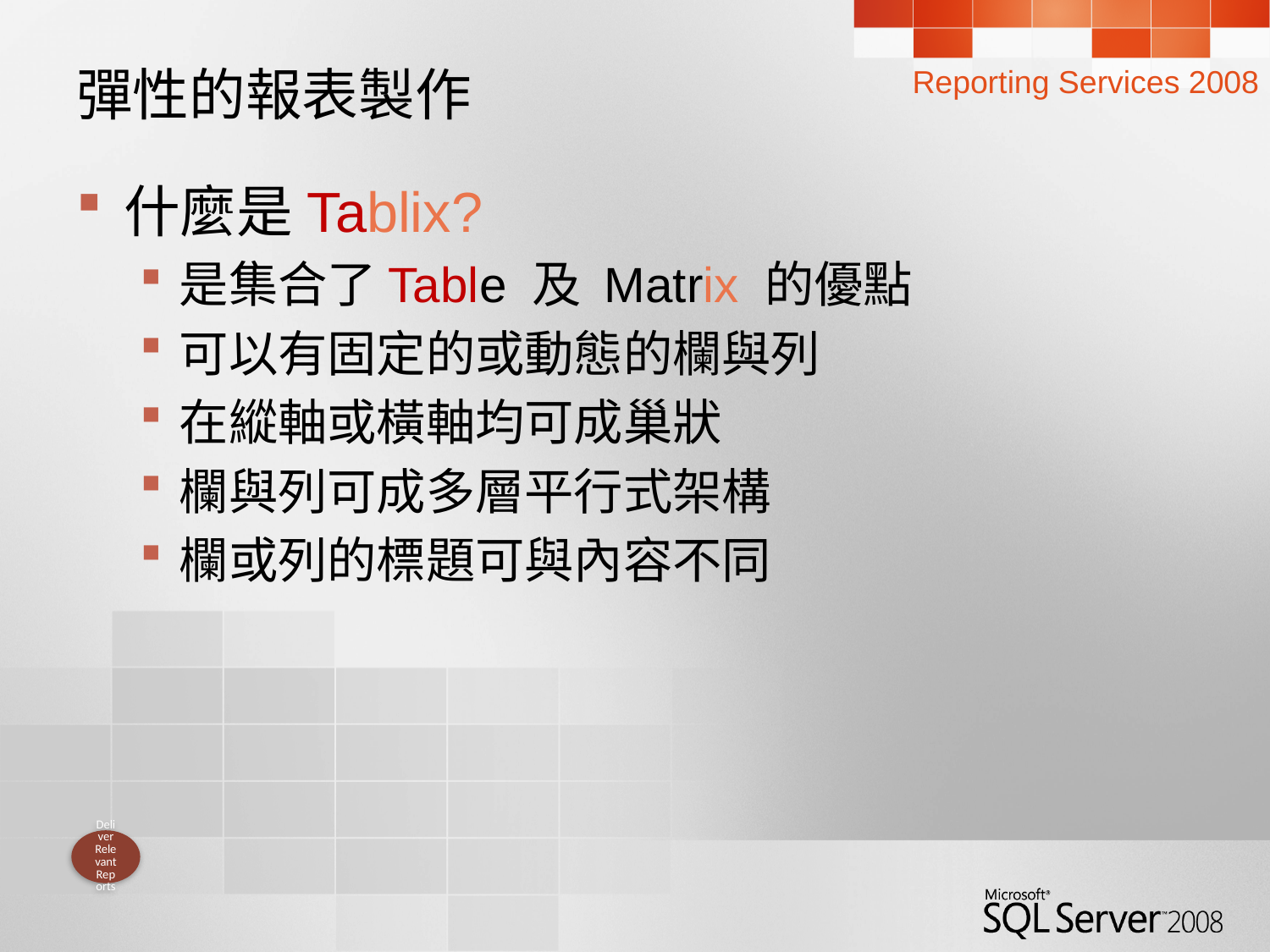

Reporting Services 2008
# 彈性的報表製作
什麼是Tablix?
是集合了Table 及 Matrix 的優點
可以有固定的或動態的欄與列
在縱軸或橫軸均可成巢狀
欄與列可成多層平行式架構
欄或列的標題可與內容不同

Deliver Relevant Reports